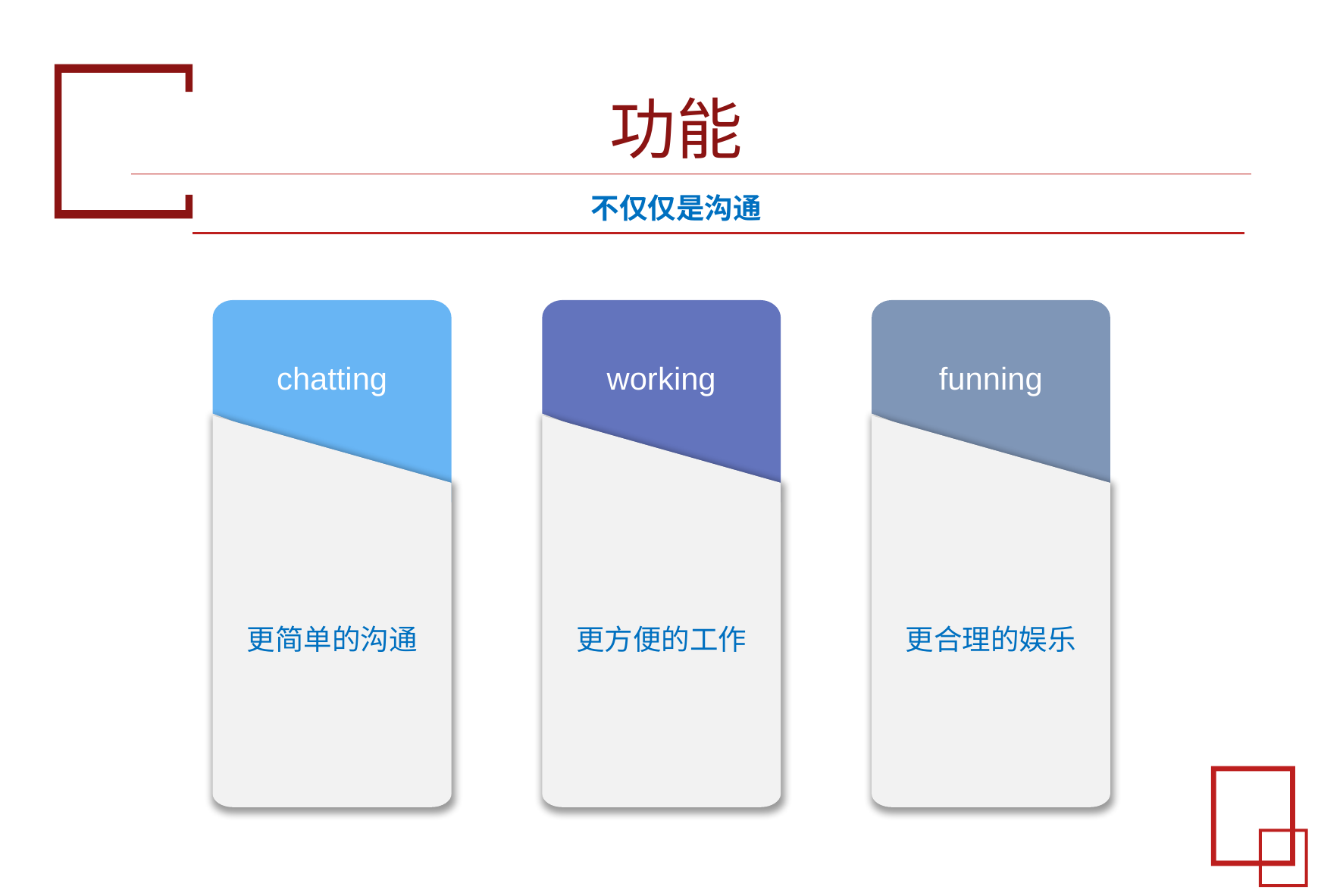

# 功能
不仅仅是沟通
chatting
更简单的沟通
working
更方便的工作
funning
更合理的娱乐